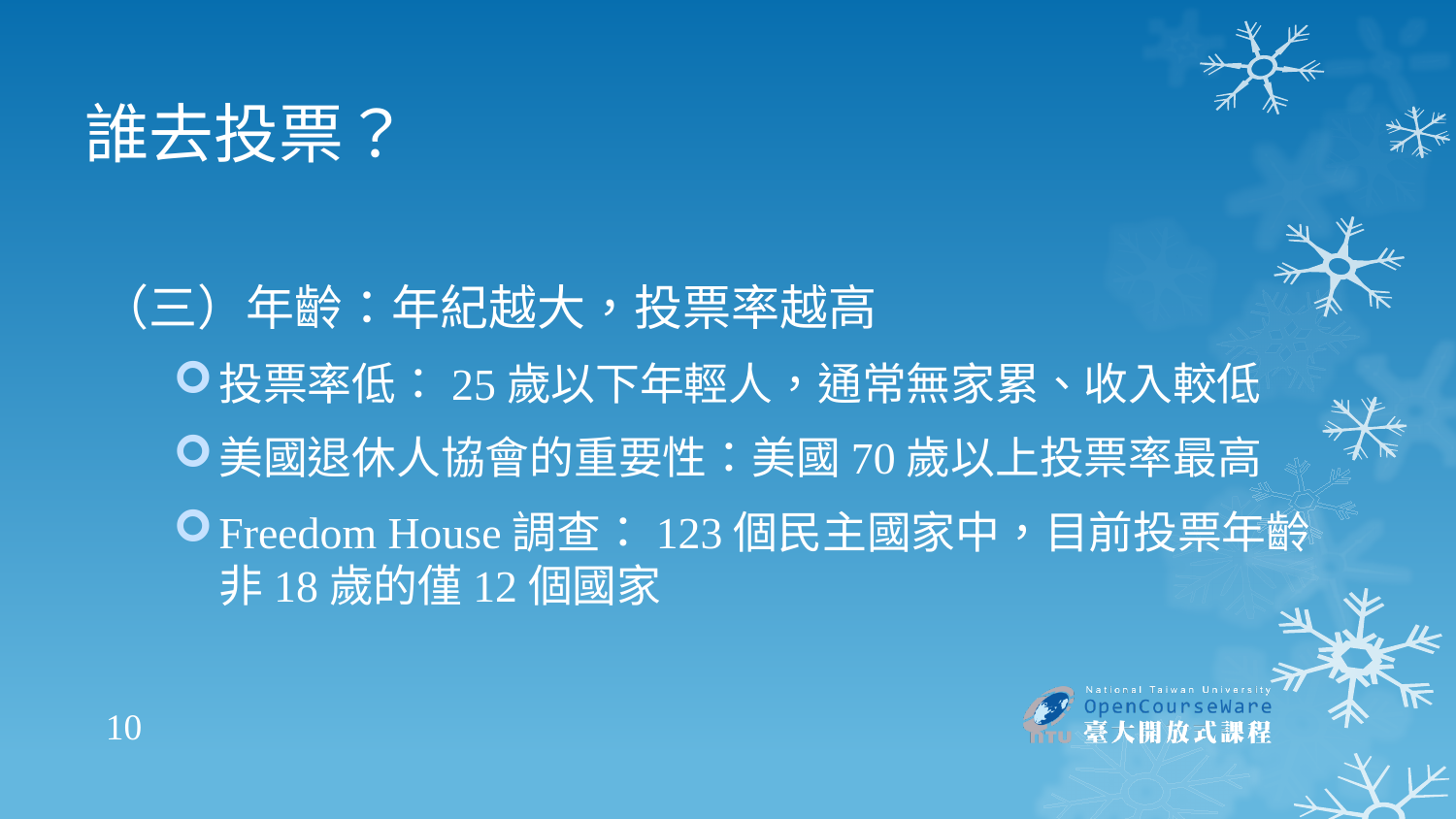

# 誰去投票？
（三）年齡：年紀越大，投票率越高
投票率低：25歲以下年輕人，通常無家累、收入較低
美國退休人協會的重要性：美國70歲以上投票率最高
Freedom House調查：123個民主國家中，目前投票年齡非18歲的僅12個國家
10